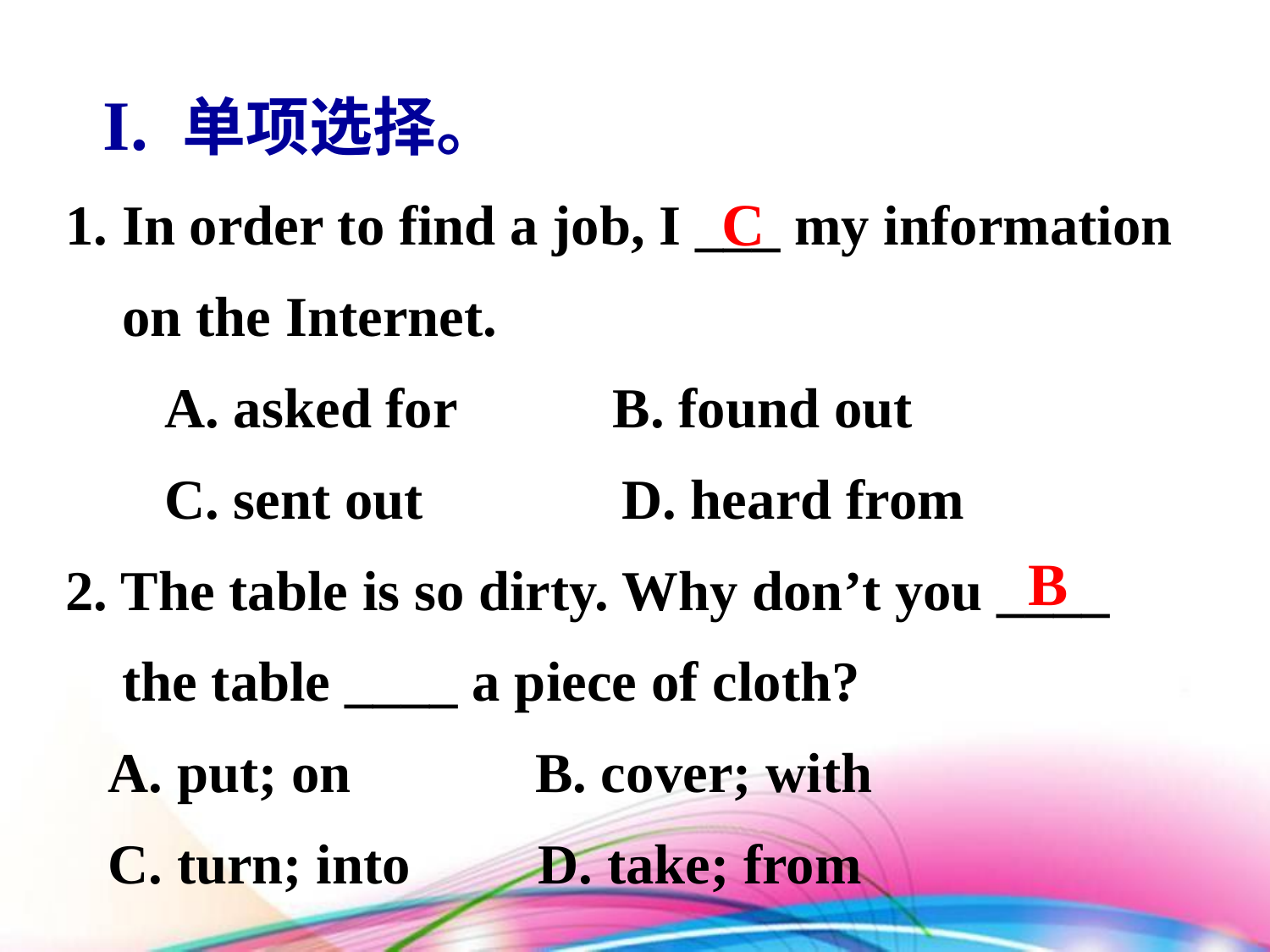

I. 单项选择。
1. In order to find a job, I ___ my information
    on the Internet.
       A. asked for           B. found out
       C. sent out              D. heard from
2. The table is so dirty. Why don’t you ____
    the table ____ a piece of cloth?
   A. put; on             B. cover; with
   C. turn; into         D. take; from
C
B